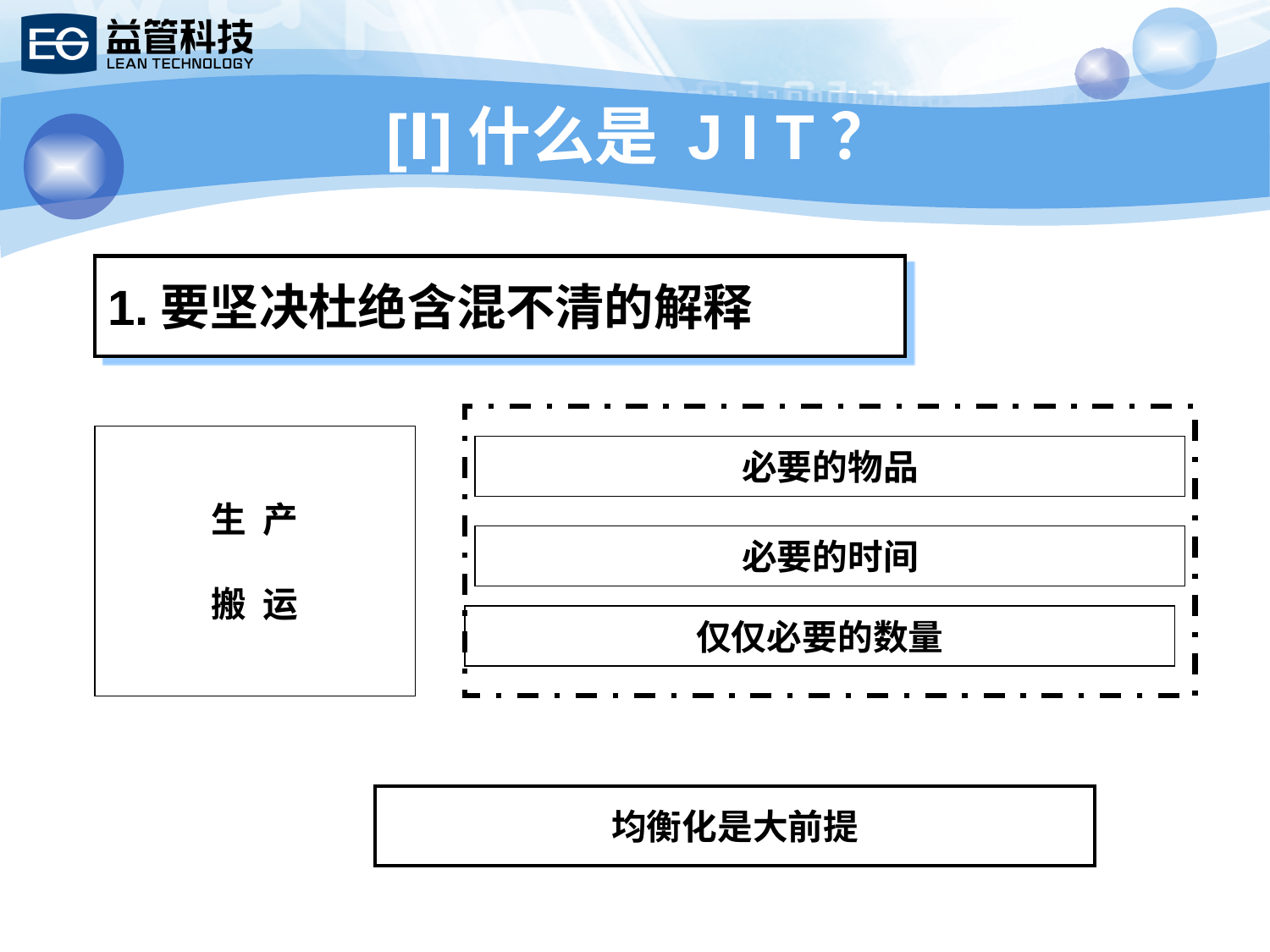

# [Ⅰ]什么是 J I T？
1.要坚决杜绝含混不清的解释

生  产

搬  运
必要的物品
必要的时间
仅仅必要的数量
均衡化是大前提